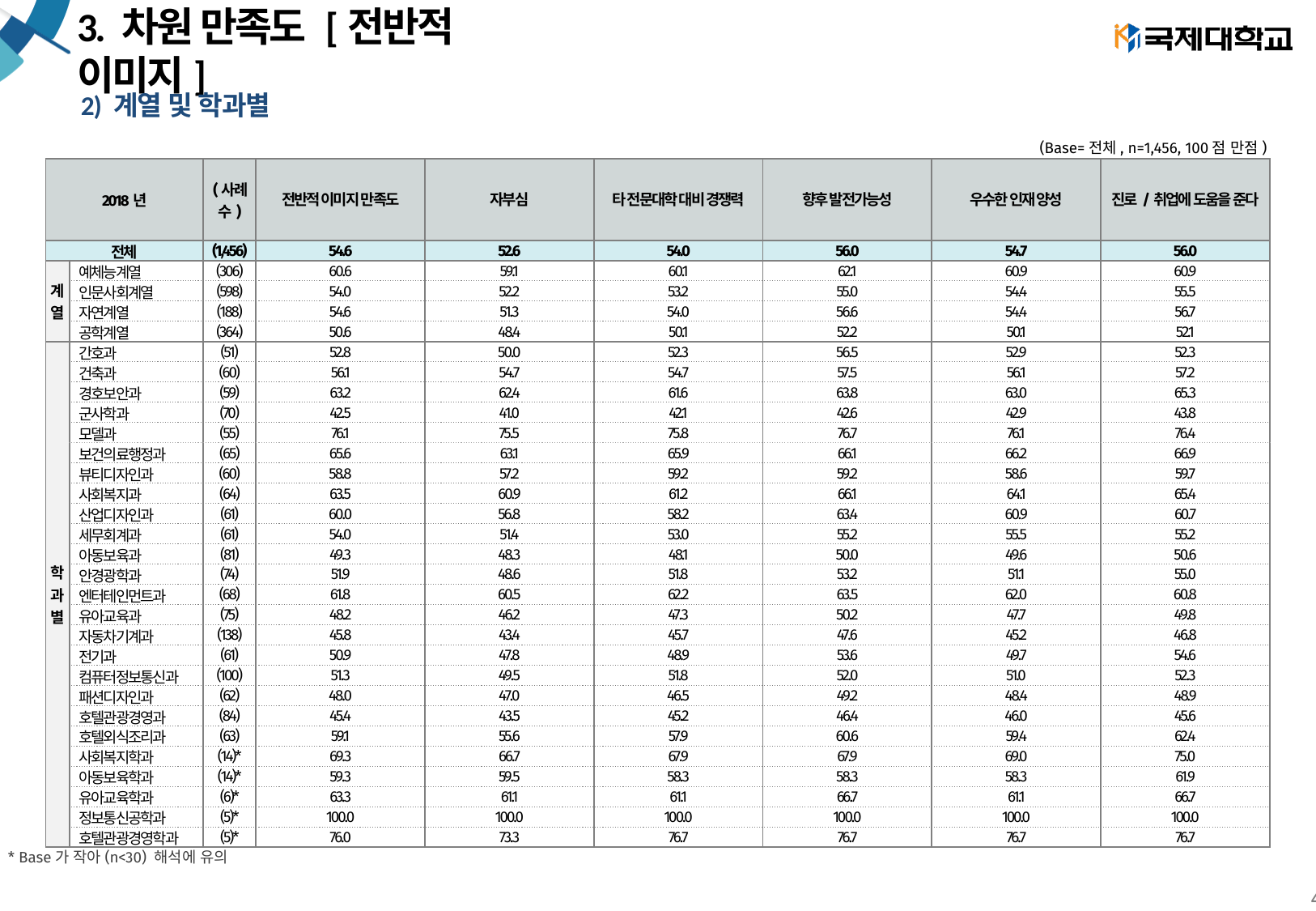

# 3. 차원 만족도 [전반적 이미지]
2) 계열 및 학과별
(Base=전체, n=1,456, 100점 만점)
| 2018년 |  | (사례수) | 전반적 이미지 만족도 | 자부심 | 타 전문대학 대비 경쟁력 | 향후 발전가능성 | 우수한 인재 양성 | 진로/취업에 도움을 준다 |
| --- | --- | --- | --- | --- | --- | --- | --- | --- |
| 전체 |  | (1,456) | 54.6 | 52.6 | 54.0 | 56.0 | 54.7 | 56.0 |
| 계 열 | 예체능계열 | (306) | 60.6 | 59.1 | 60.1 | 62.1 | 60.9 | 60.9 |
|  | 인문사회계열 | (598) | 54.0 | 52.2 | 53.2 | 55.0 | 54.4 | 55.5 |
|  | 자연계열 | (188) | 54.6 | 51.3 | 54.0 | 56.6 | 54.4 | 56.7 |
|  | 공학계열 | (364) | 50.6 | 48.4 | 50.1 | 52.2 | 50.1 | 52.1 |
| 학 과 별 | 간호과 | (51) | 52.8 | 50.0 | 52.3 | 56.5 | 52.9 | 52.3 |
|  | 건축과 | (60) | 56.1 | 54.7 | 54.7 | 57.5 | 56.1 | 57.2 |
|  | 경호보안과 | (59) | 63.2 | 62.4 | 61.6 | 63.8 | 63.0 | 65.3 |
|  | 군사학과 | (70) | 42.5 | 41.0 | 42.1 | 42.6 | 42.9 | 43.8 |
|  | 모델과 | (55) | 76.1 | 75.5 | 75.8 | 76.7 | 76.1 | 76.4 |
|  | 보건의료행정과 | (65) | 65.6 | 63.1 | 65.9 | 66.1 | 66.2 | 66.9 |
|  | 뷰티디자인과 | (60) | 58.8 | 57.2 | 59.2 | 59.2 | 58.6 | 59.7 |
|  | 사회복지과 | (64) | 63.5 | 60.9 | 61.2 | 66.1 | 64.1 | 65.4 |
|  | 산업디자인과 | (61) | 60.0 | 56.8 | 58.2 | 63.4 | 60.9 | 60.7 |
|  | 세무회계과 | (61) | 54.0 | 51.4 | 53.0 | 55.2 | 55.5 | 55.2 |
|  | 아동보육과 | (81) | 49.3 | 48.3 | 48.1 | 50.0 | 49.6 | 50.6 |
|  | 안경광학과 | (74) | 51.9 | 48.6 | 51.8 | 53.2 | 51.1 | 55.0 |
|  | 엔터테인먼트과 | (68) | 61.8 | 60.5 | 62.2 | 63.5 | 62.0 | 60.8 |
|  | 유아교육과 | (75) | 48.2 | 46.2 | 47.3 | 50.2 | 47.7 | 49.8 |
|  | 자동차기계과 | (138) | 45.8 | 43.4 | 45.7 | 47.6 | 45.2 | 46.8 |
|  | 전기과 | (61) | 50.9 | 47.8 | 48.9 | 53.6 | 49.7 | 54.6 |
|  | 컴퓨터정보통신과 | (100) | 51.3 | 49.5 | 51.8 | 52.0 | 51.0 | 52.3 |
|  | 패션디자인과 | (62) | 48.0 | 47.0 | 46.5 | 49.2 | 48.4 | 48.9 |
|  | 호텔관광경영과 | (84) | 45.4 | 43.5 | 45.2 | 46.4 | 46.0 | 45.6 |
|  | 호텔외식조리과 | (63) | 59.1 | 55.6 | 57.9 | 60.6 | 59.4 | 62.4 |
|  | 사회복지학과 | (14)\* | 69.3 | 66.7 | 67.9 | 67.9 | 69.0 | 75.0 |
|  | 아동보육학과 | (14)\* | 59.3 | 59.5 | 58.3 | 58.3 | 58.3 | 61.9 |
|  | 유아교육학과 | (6)\* | 63.3 | 61.1 | 61.1 | 66.7 | 61.1 | 66.7 |
|  | 정보통신공학과 | (5)\* | 100.0 | 100.0 | 100.0 | 100.0 | 100.0 | 100.0 |
|  | 호텔관광경영학과 | (5)\* | 76.0 | 73.3 | 76.7 | 76.7 | 76.7 | 76.7 |
* Base가 작아(n<30) 해석에 유의